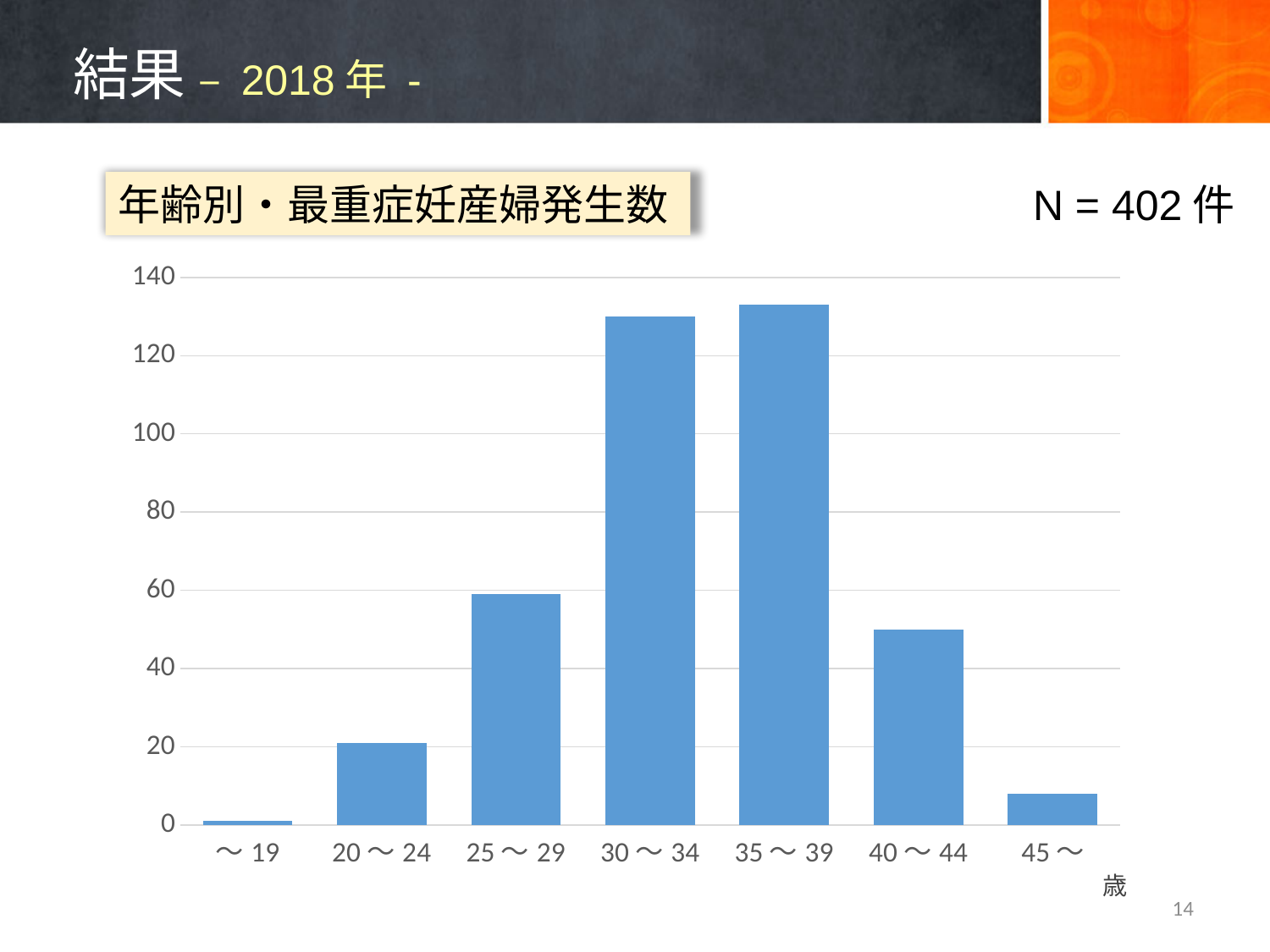

# 結果 – 2018年 -
年齢別・最重症妊産婦発生数
N = 402件

### Chart

| Category | 2018 |
|---|---|
| ～19 | 1.0 |
| 20～24 | 21.0 |
| 25～29 | 59.0 |
| 30～34 | 130.0 |
| 35～39 | 133.0 |
| 40～44 | 50.0 |
| 45～ | 8.0 |
歳
14